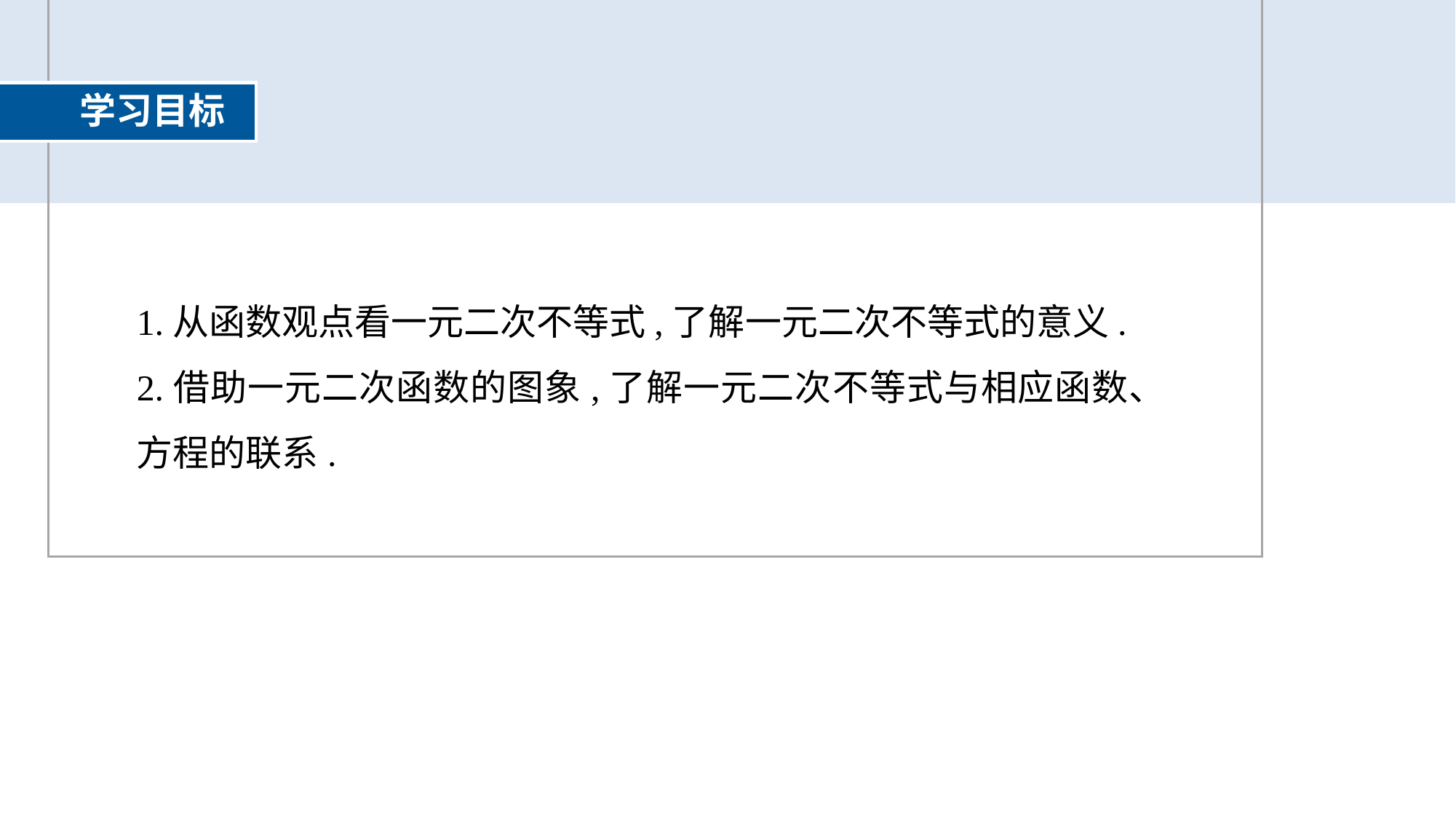

学习目标

1.从函数观点看一元二次不等式,了解一元二次不等式的意义.
2.借助一元二次函数的图象,了解一元二次不等式与相应函数、方程的联系.